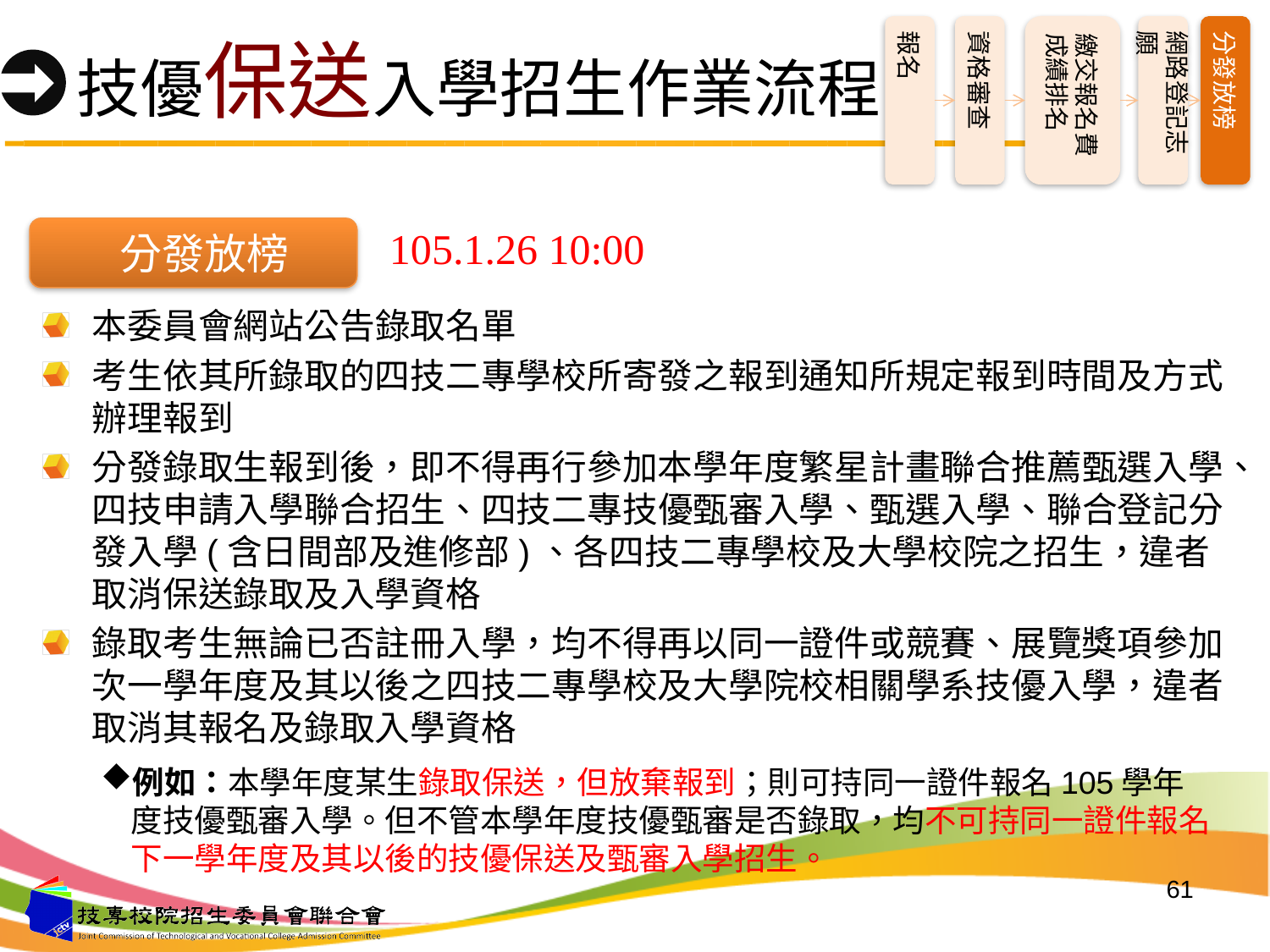

報名
資格審查
繳交報名費
成績排名
網路登記志願
分發放榜
# 技優保送入學招生作業流程

分發放榜
105.1.26 10:00
本委員會網站公告錄取名單
考生依其所錄取的四技二專學校所寄發之報到通知所規定報到時間及方式辦理報到
分發錄取生報到後，即不得再行參加本學年度繁星計畫聯合推薦甄選入學、四技申請入學聯合招生、四技二專技優甄審入學、甄選入學、聯合登記分發入學(含日間部及進修部)、各四技二專學校及大學校院之招生，違者取消保送錄取及入學資格
錄取考生無論已否註冊入學，均不得再以同一證件或競賽、展覽獎項參加次一學年度及其以後之四技二專學校及大學院校相關學系技優入學，違者取消其報名及錄取入學資格
例如：本學年度某生錄取保送，但放棄報到；則可持同一證件報名105學年度技優甄審入學。但不管本學年度技優甄審是否錄取，均不可持同一證件報名下一學年度及其以後的技優保送及甄審入學招生。
61